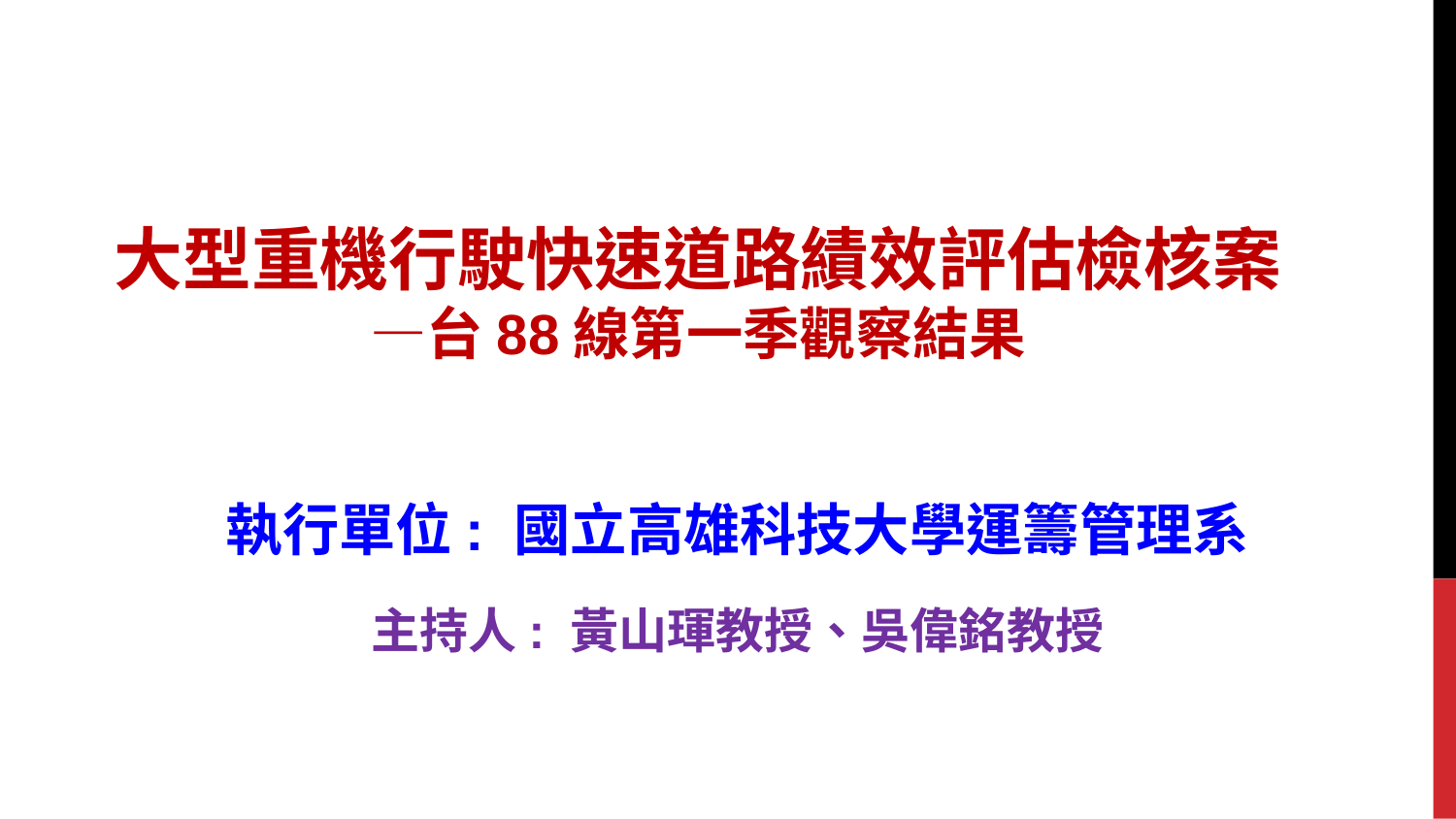

# 大型重機行駛快速道路績效評估檢核案 —台88線第一季觀察結果
執行單位: 國立高雄科技大學運籌管理系

主持人: 黃山琿教授、吳偉銘教授